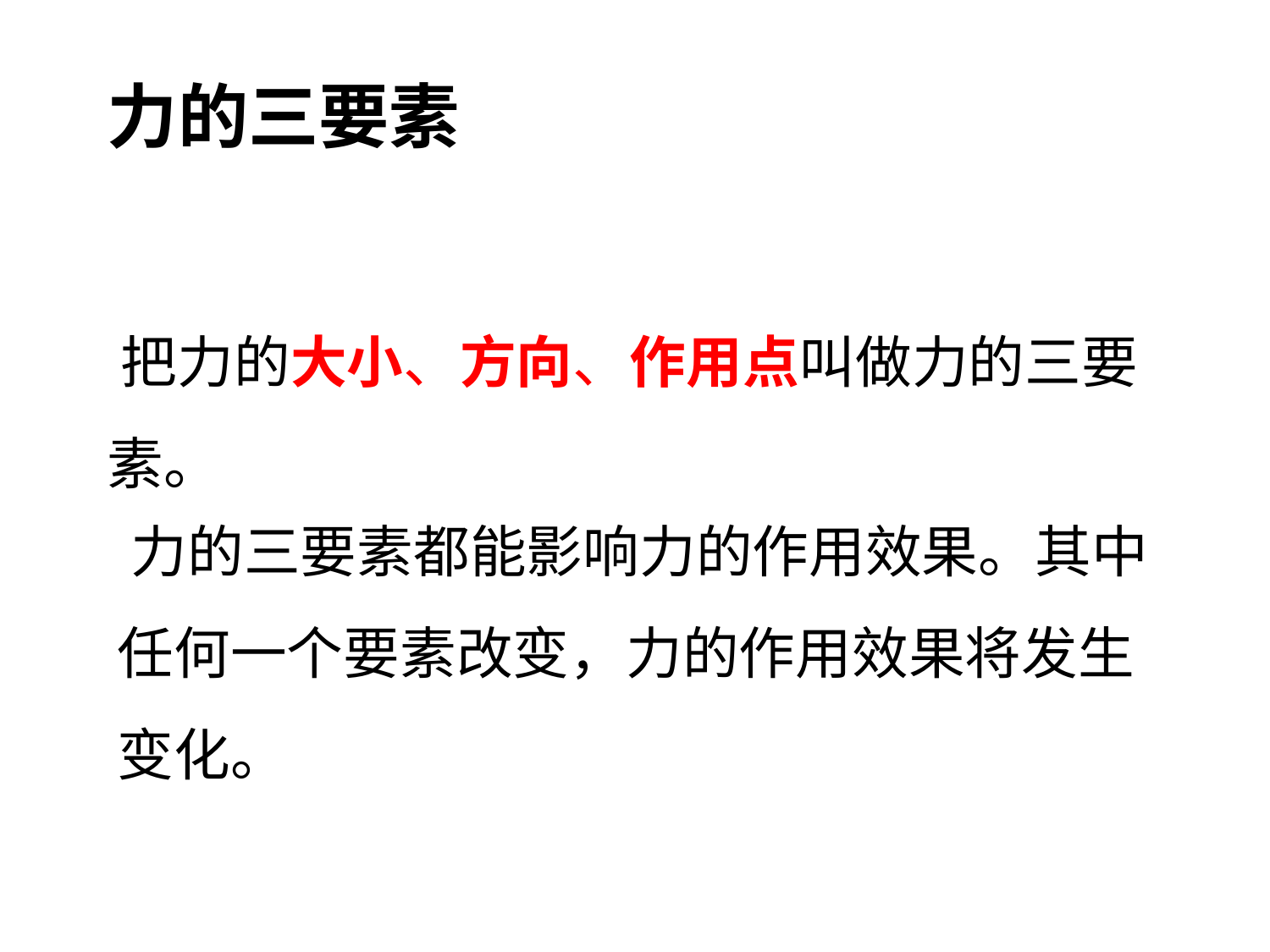

力的三要素
﻿把力的大小、方向、作用点叫做力的三要素。
﻿力的三要素都能影响力的作用效果。其中任何一个要素改变，力的作用效果将发生变化。